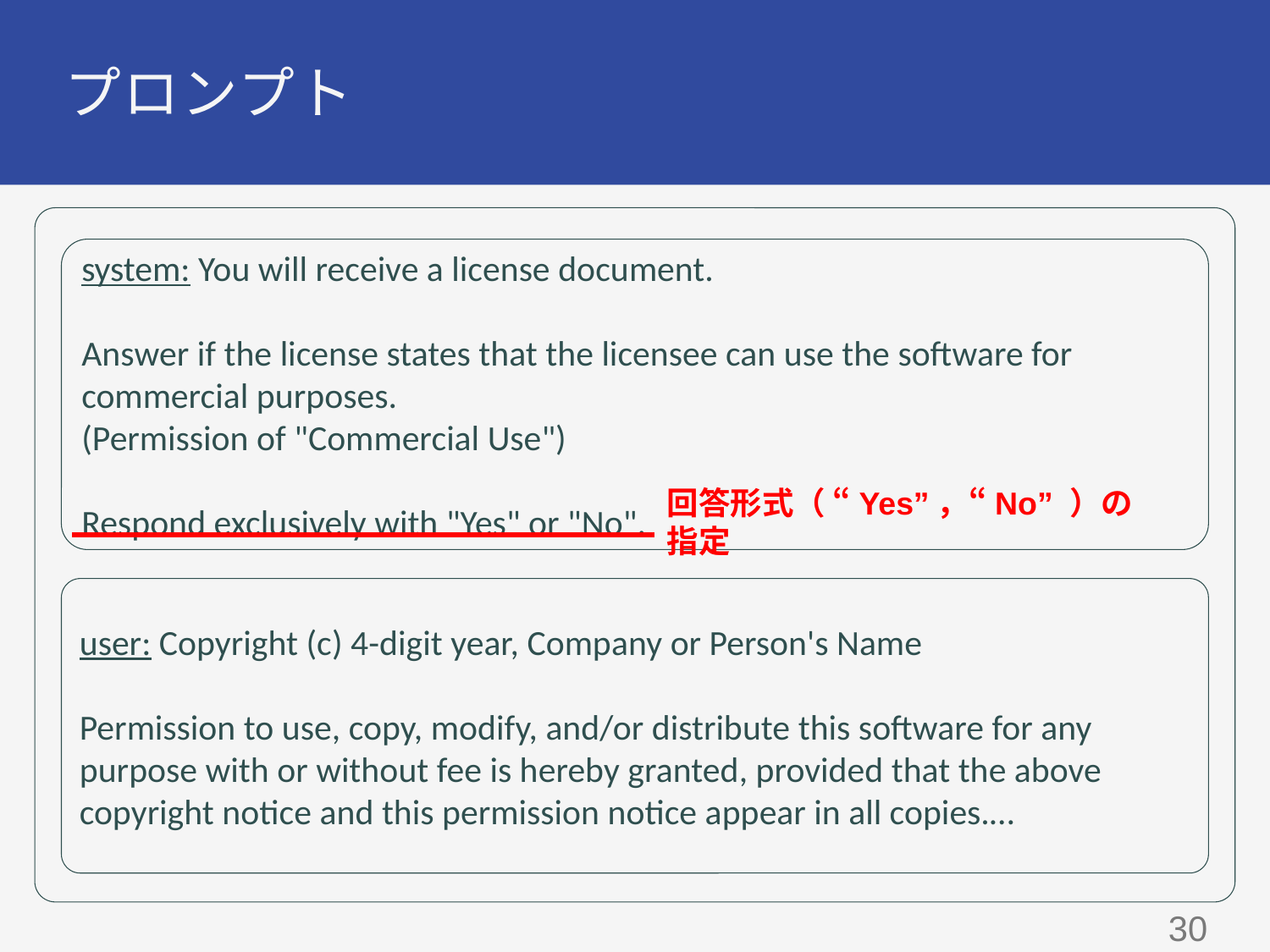

# プロンプト

system: You will receive a license document.
Answer if the license states that the licensee can use the software for commercial purposes.
(Permission of "Commercial Use")

Respond exclusively with "Yes" or "No".
回答形式（ “Yes”，“No” ）の指定
user: Copyright (c) 4-digit year, Company or Person's Name

Permission to use, copy, modify, and/or distribute this software for any purpose with or without fee is hereby granted, provided that the above copyright notice and this permission notice appear in all copies.…
30